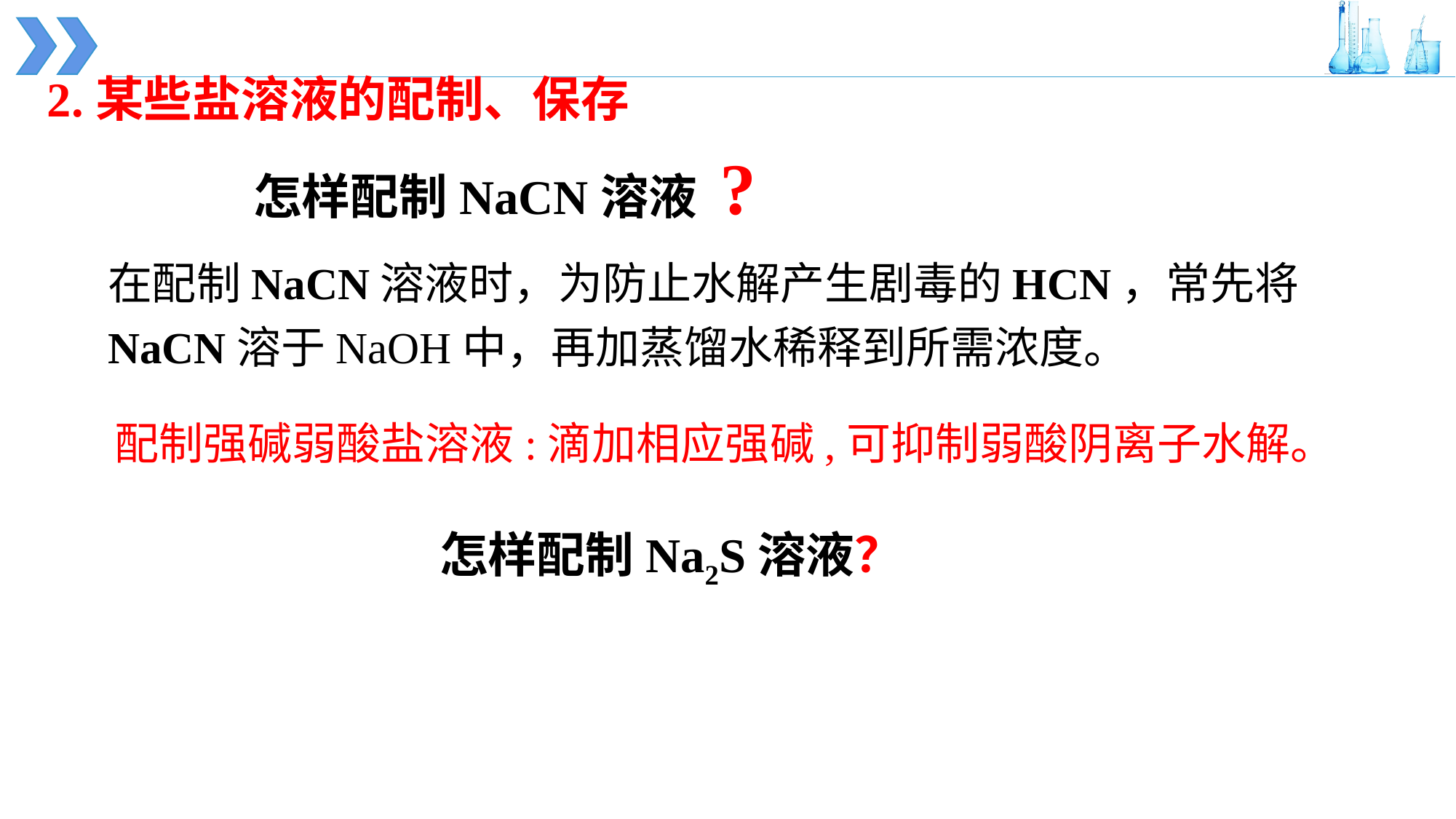

2.某些盐溶液的配制、保存
怎样配制NaCN溶液 ?
在配制NaCN溶液时，为防止水解产生剧毒的HCN，常先将NaCN溶于NaOH中，再加蒸馏水稀释到所需浓度。
配制强碱弱酸盐溶液:滴加相应强碱,可抑制弱酸阴离子水解。
怎样配制Na2S溶液？